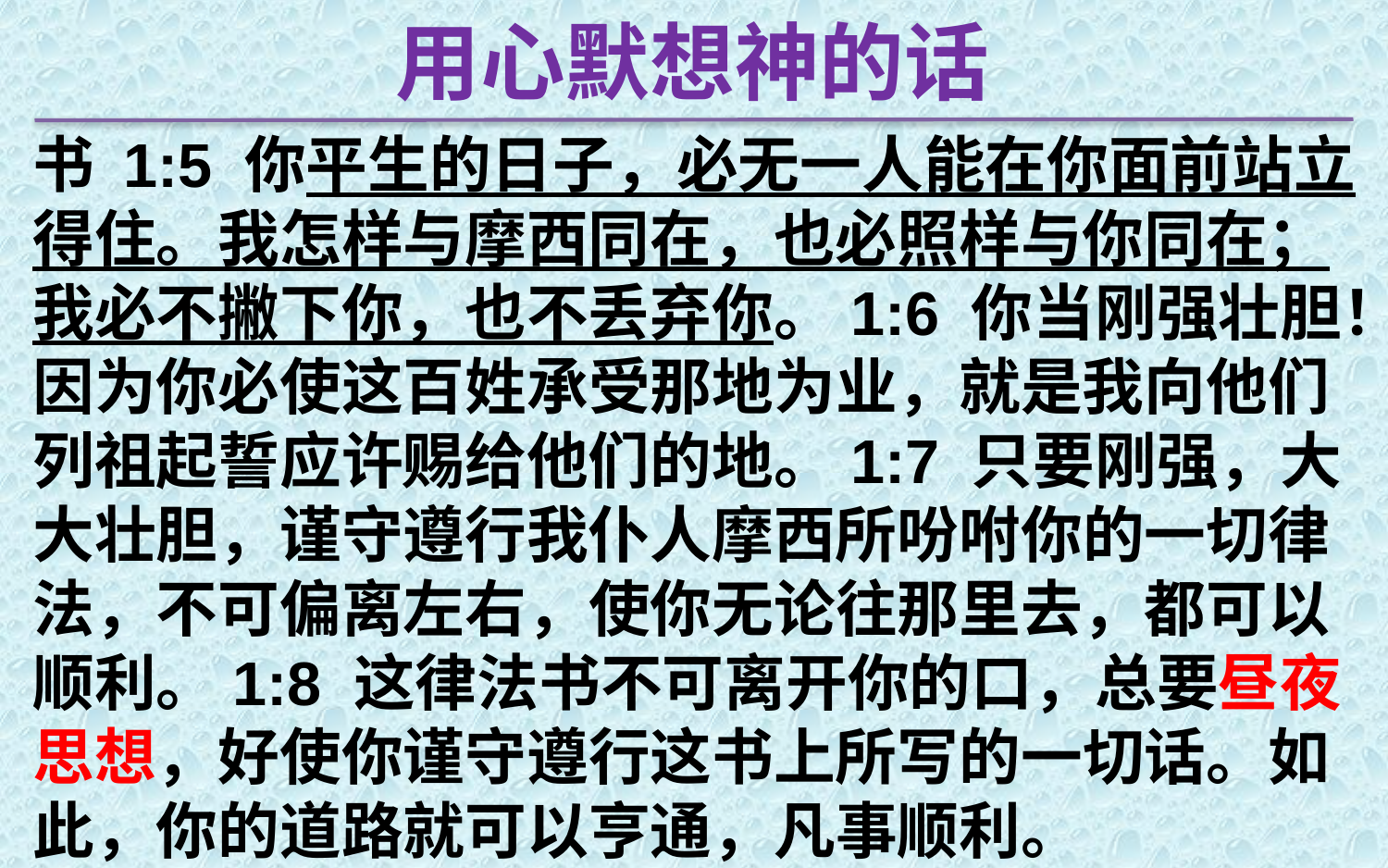

用心默想神的话
书 1:5 你平生的日子，必无一人能在你面前站立得住。我怎样与摩西同在，也必照样与你同在；我必不撇下你，也不丢弃你。1:6 你当刚强壮胆！因为你必使这百姓承受那地为业，就是我向他们列祖起誓应许赐给他们的地。1:7 只要刚强，大大壮胆，谨守遵行我仆人摩西所吩咐你的一切律法，不可偏离左右，使你无论往那里去，都可以顺利。1:8 这律法书不可离开你的口，总要昼夜思想，好使你谨守遵行这书上所写的一切话。如此，你的道路就可以亨通，凡事顺利。